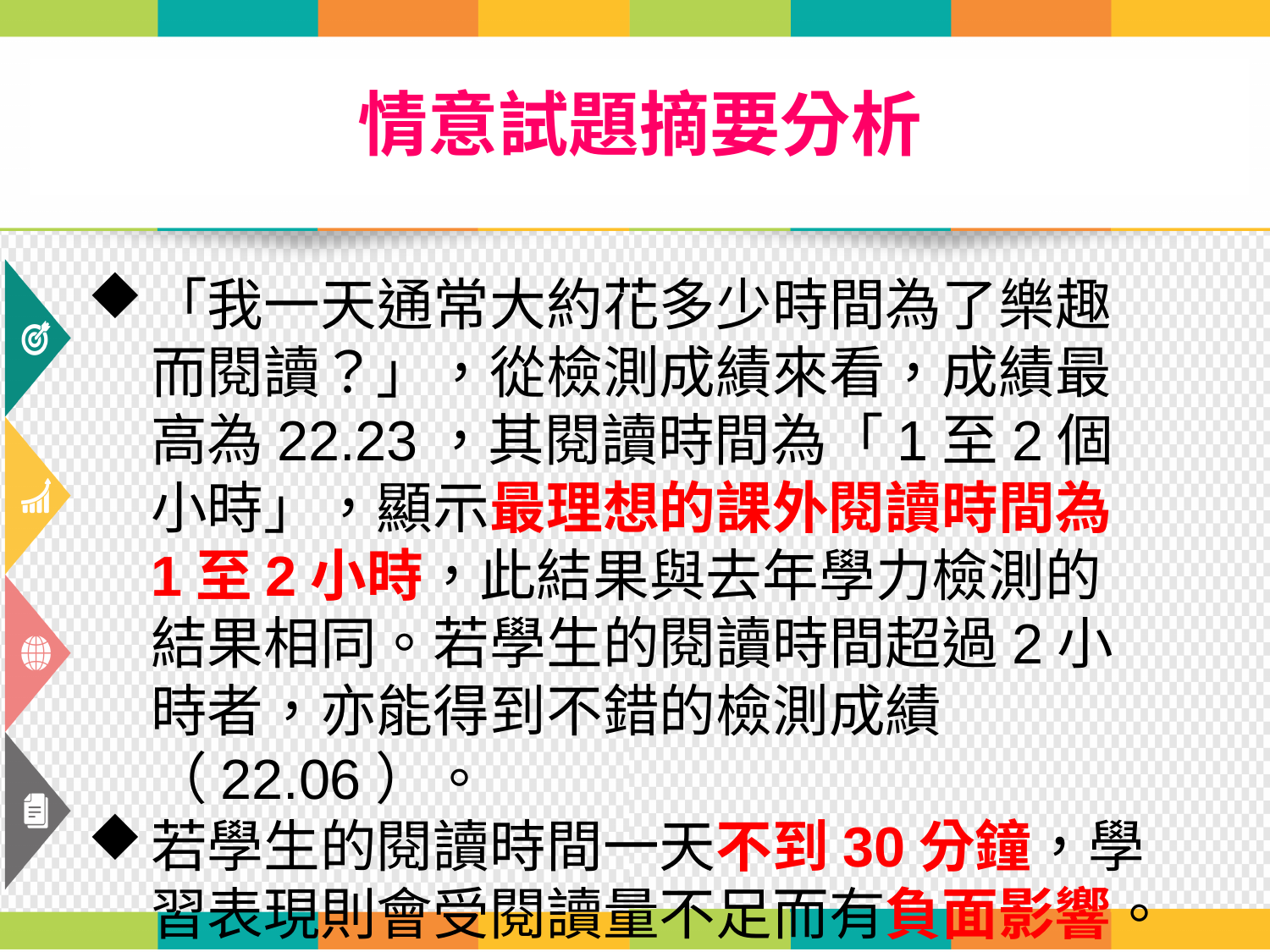

# 情意試題摘要分析
「我一天通常大約花多少時間為了樂趣而閱讀？」，從檢測成績來看，成績最高為22.23，其閱讀時間為「1至2個小時」，顯示最理想的課外閱讀時間為1至2小時，此結果與去年學力檢測的結果相同。若學生的閱讀時間超過2小時者，亦能得到不錯的檢測成績（22.06）。
若學生的閱讀時間一天不到30分鐘，學習表現則會受閱讀量不足而有負面影響。